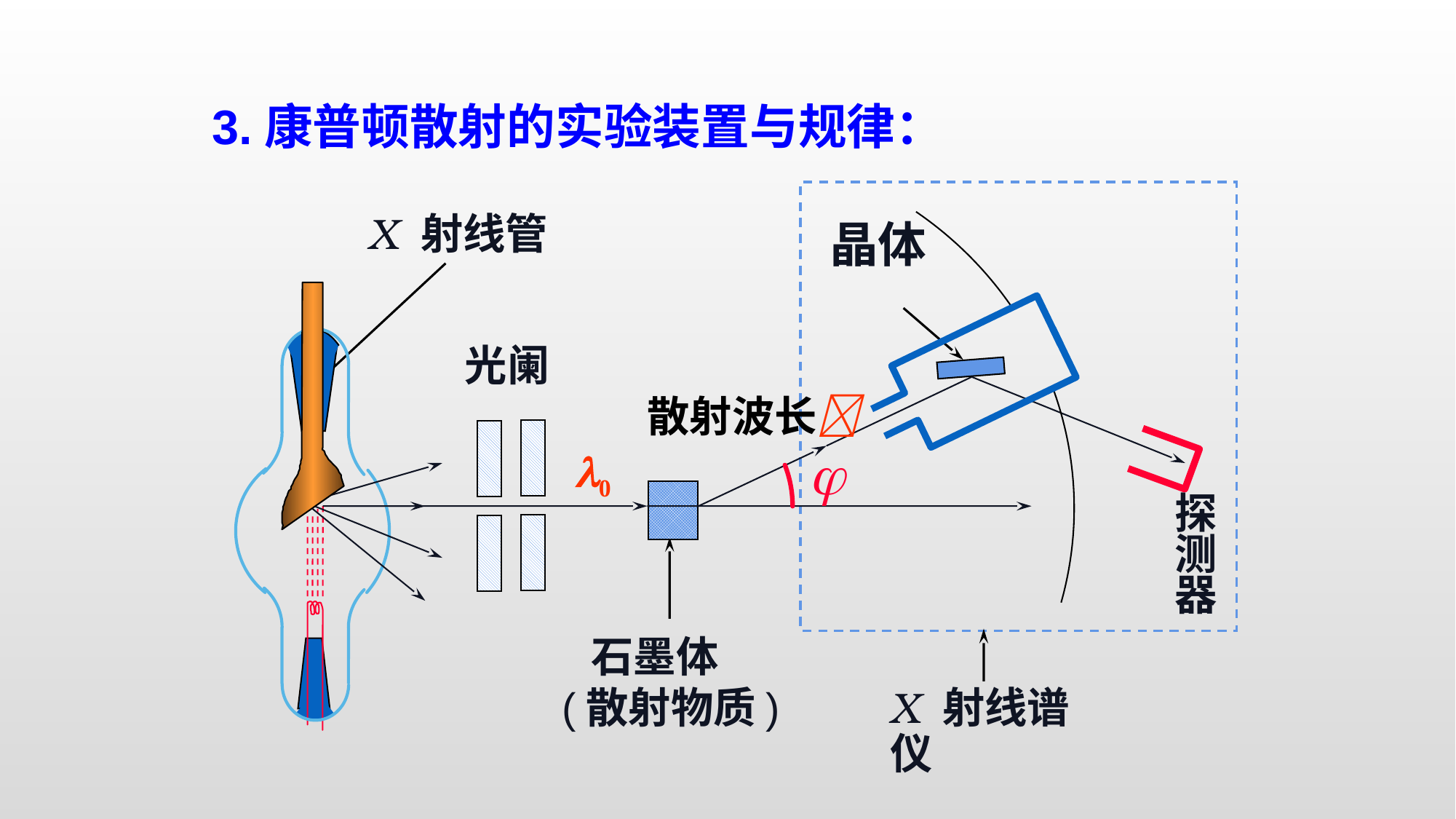

3.康普顿散射的实验装置与规律：

X 射线谱仪
X 射线管

晶体

ϕ

 光阑
散射波长λ
λ0
探
测
器

  石墨体
(散射物质)